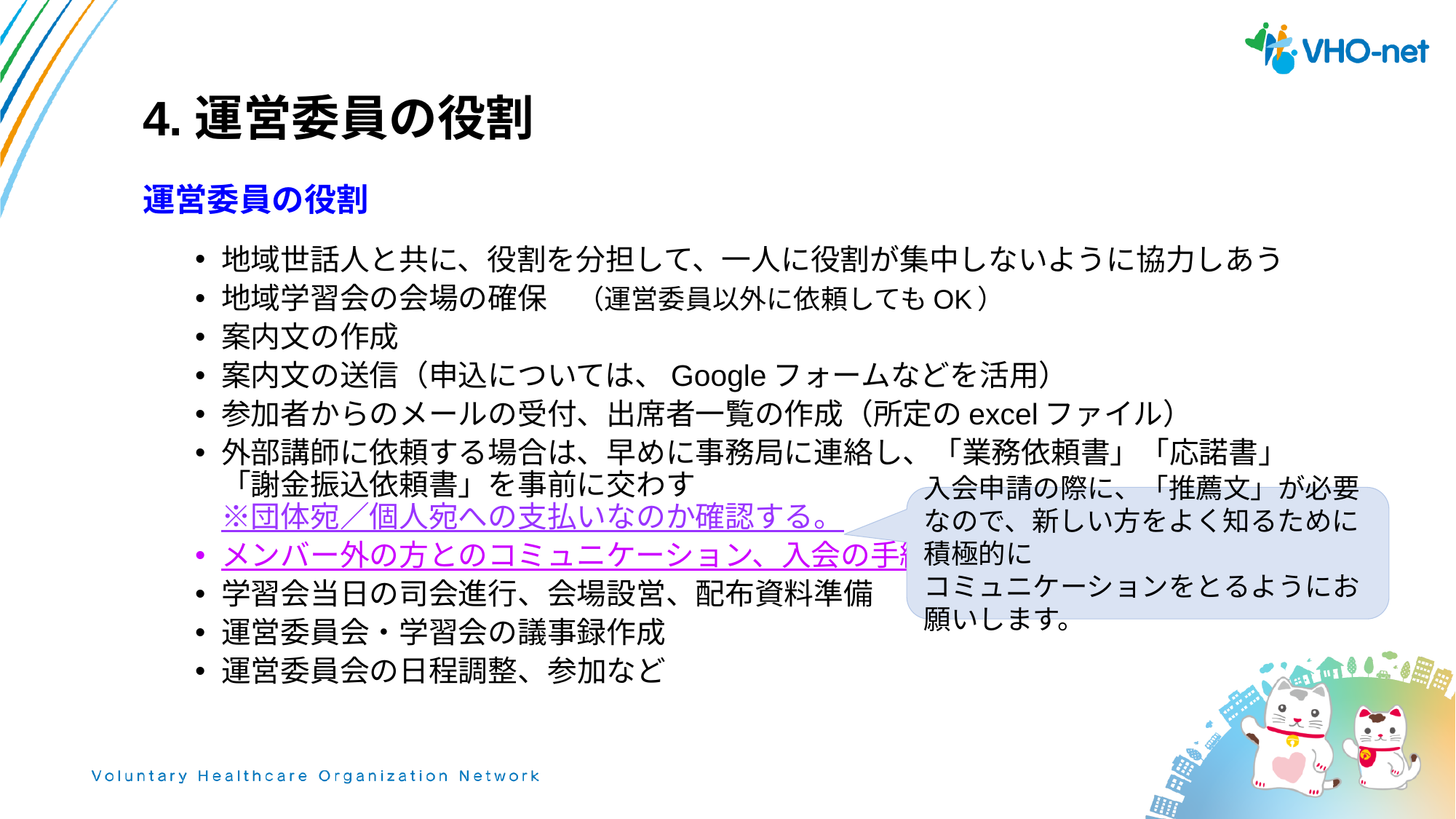

4.運営委員の役割
運営委員の役割

地域世話人と共に、役割を分担して、一人に役割が集中しないように協力しあう
地域学習会の会場の確保　（運営委員以外に依頼してもOK）
案内文の作成
案内文の送信（申込については、Googleフォームなどを活用）
参加者からのメールの受付、出席者一覧の作成（所定のexcelファイル）
外部講師に依頼する場合は、早めに事務局に連絡し、「業務依頼書」「応諾書」
「謝金振込依頼書」を事前に交わす　
※団体宛／個人宛への支払いなのか確認する。
メンバー外の方とのコミュニケーション、入会の手続き
学習会当日の司会進行、会場設営、配布資料準備
運営委員会・学習会の議事録作成
運営委員会の日程調整、参加など
入会申請の際に、「推薦文」が必要なので、新しい方をよく知るために積極的に
コミュニケーションをとるようにお願いします。